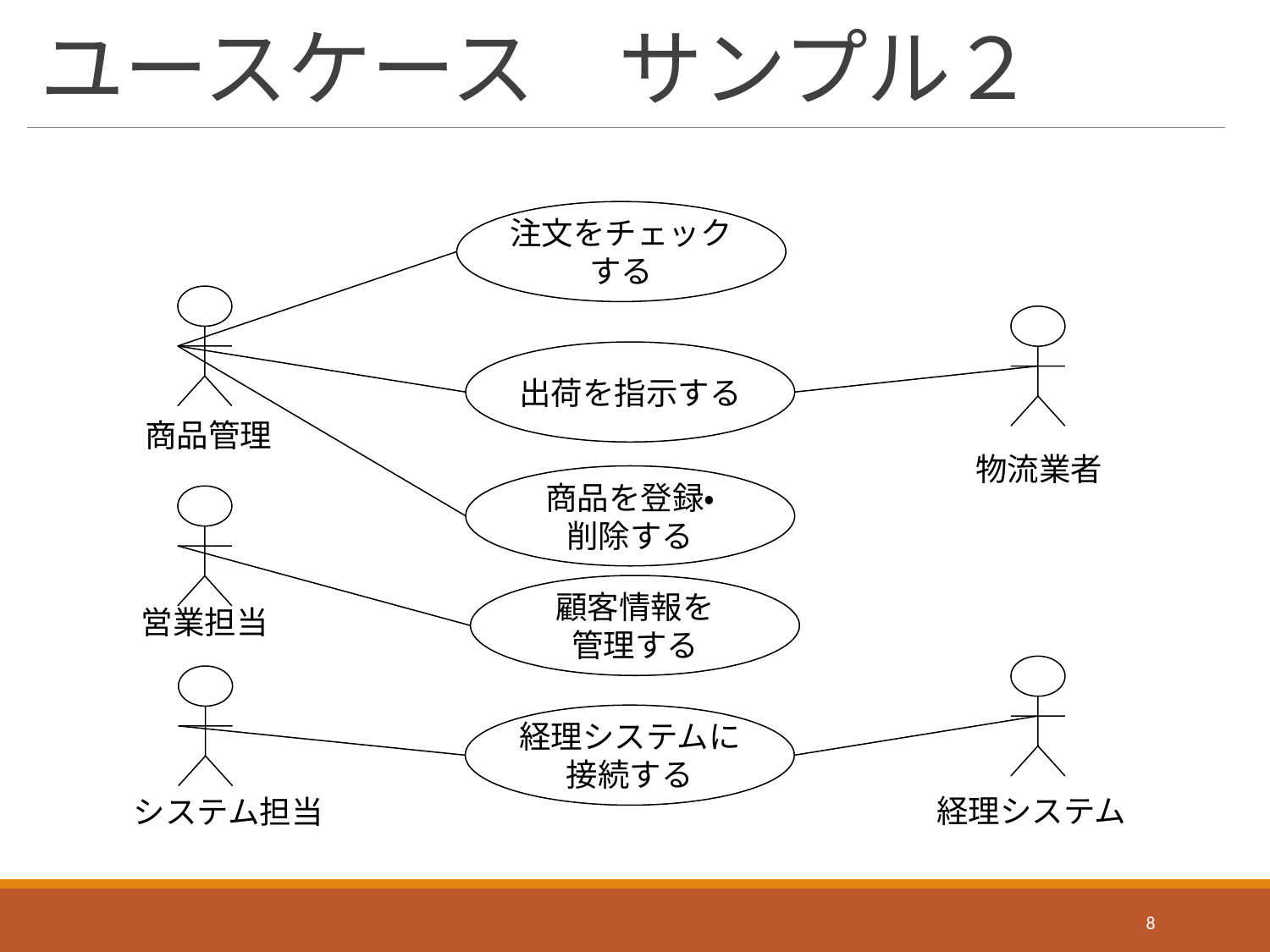

# ユースケース　サンプル２
注文をチェック
する

出荷を指示する
商品管理
物流業者
商品を登録・
削除する

顧客情報を
管理する
営業担当

経理システムに
接続する
経理システム
システム担当
8